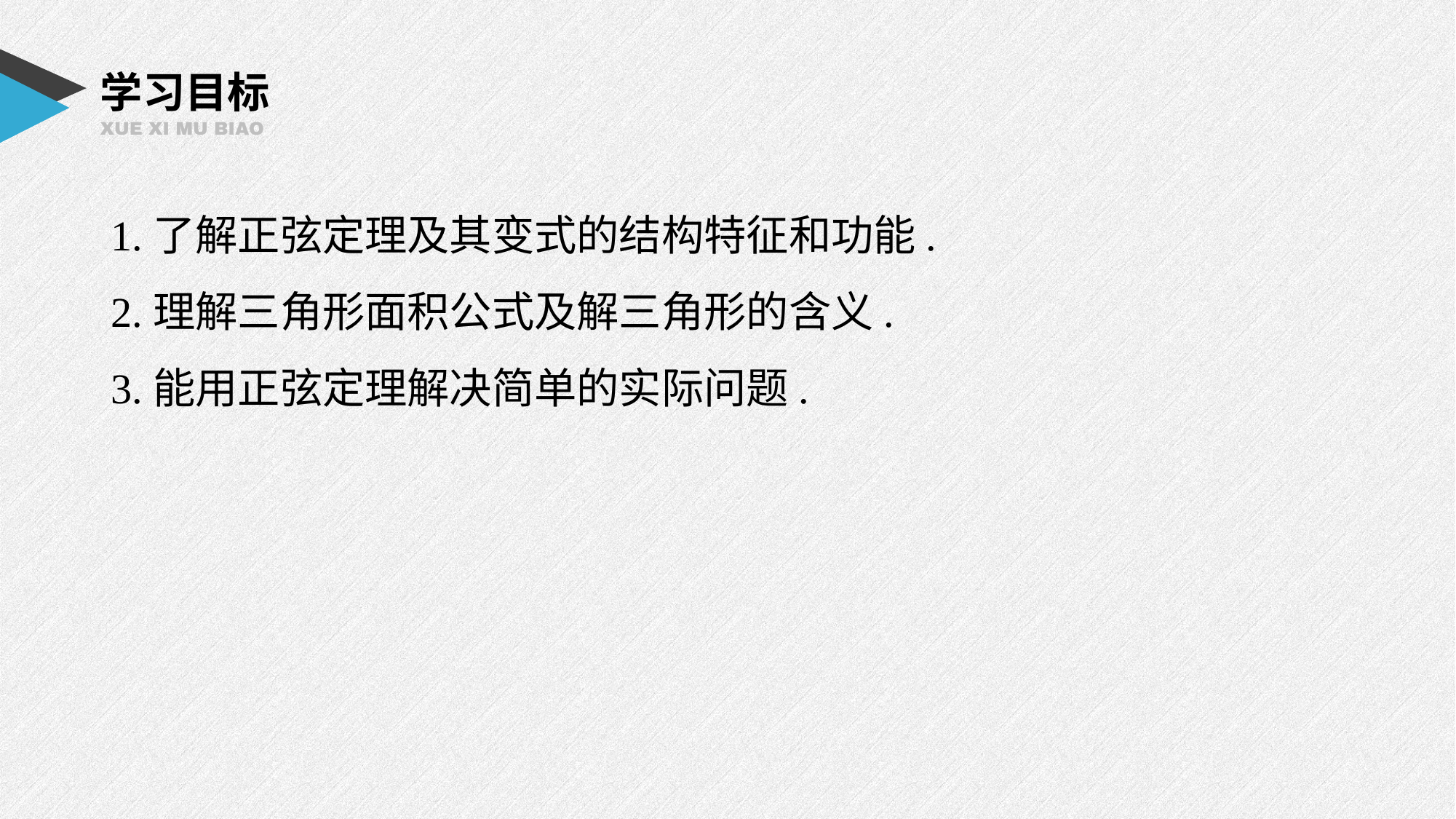

学习目标

XUE XI MU BIAO
1.了解正弦定理及其变式的结构特征和功能.
2.理解三角形面积公式及解三角形的含义.
3.能用正弦定理解决简单的实际问题.